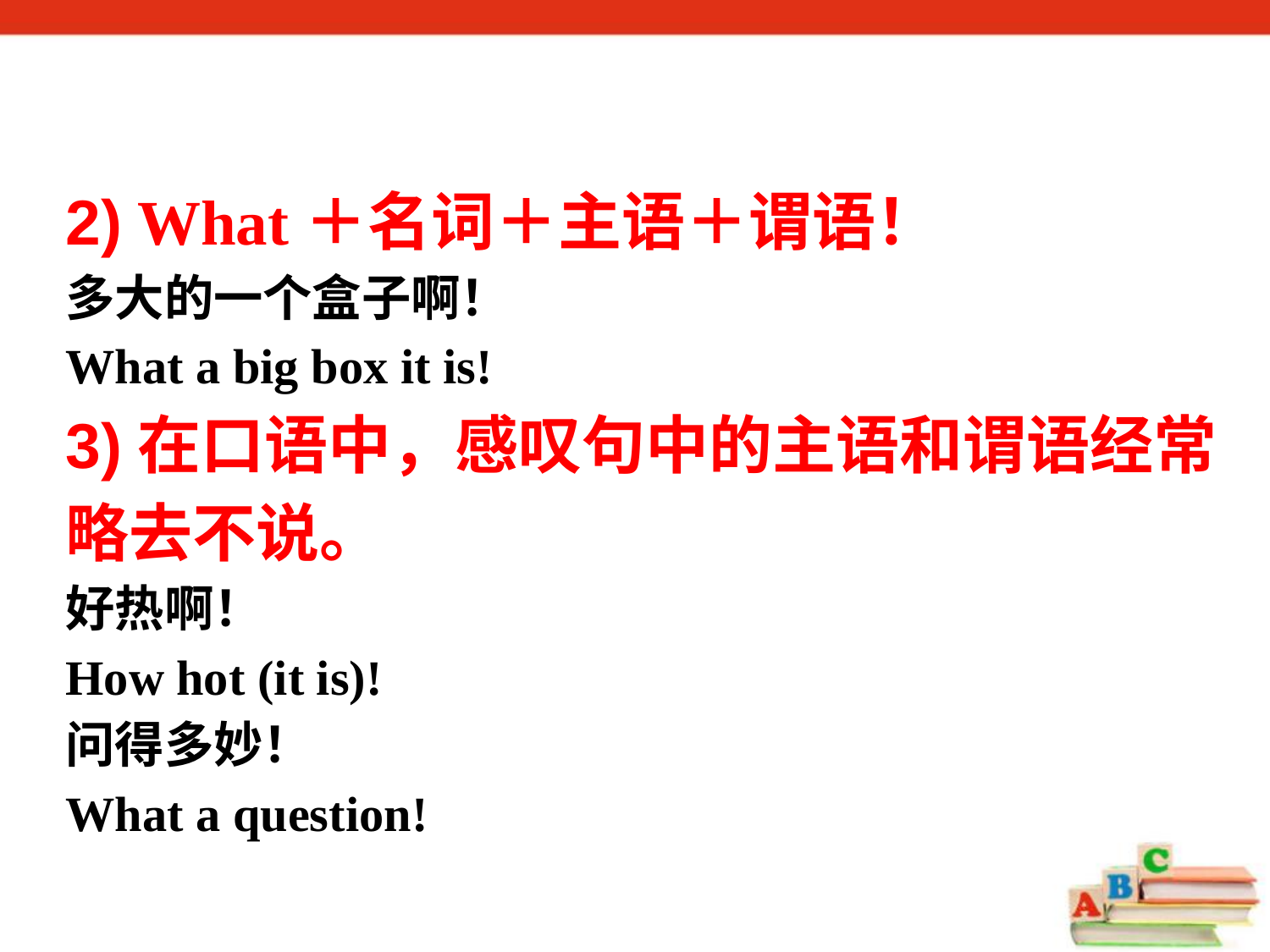

2) What＋名词＋主语＋谓语！
多大的一个盒子啊！
What a big box it is!
3)在口语中，感叹句中的主语和谓语经常略去不说。
好热啊！
How hot (it is)!
问得多妙！
What a question!